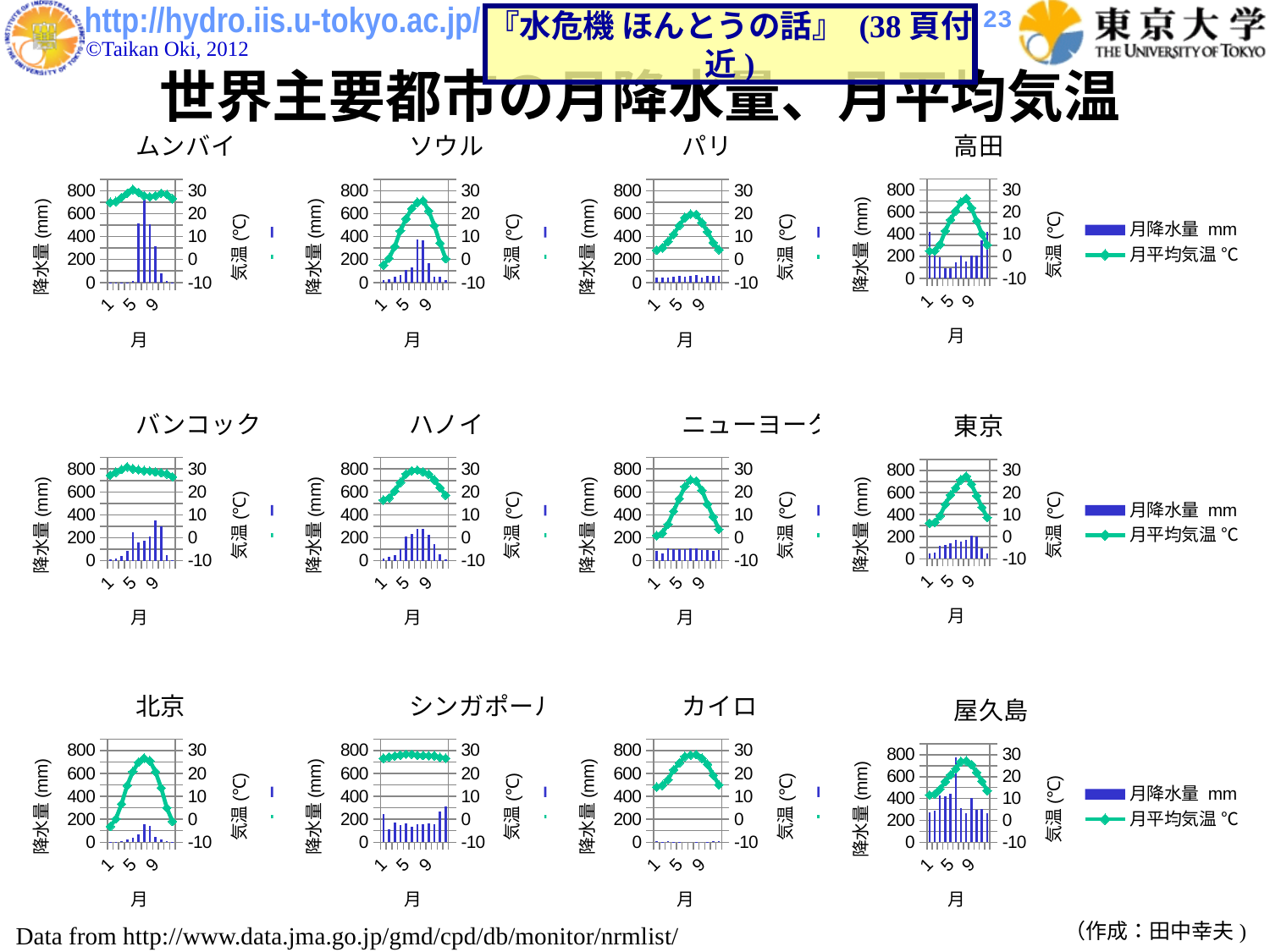

23
『水危機 ほんとうの話』 (38頁付近)
世界主要都市の月降水量、月平均気温

### Chart: ムンバイ

| Category | 月降水量 mm | 月平均気温 ℃ |
|---|---|---|

### Chart: ソウル

| Category | 月降水量 mm | 月平均気温 ℃ |
|---|---|---|

### Chart: パリ

| Category | 月降水量 mm | 月平均気温 ℃ |
|---|---|---|

### Chart: 高田

| Category | 月降水量 mm | 月平均気温 ℃ |
|---|---|---|

### Chart: バンコック

| Category | 月降水量 mm | 月平均気温 ℃ |
|---|---|---|

### Chart: ハノイ

| Category | 月降水量 mm | 月平均気温 ℃ |
|---|---|---|

### Chart: ニューヨーク

| Category | 月降水量 mm | 月平均気温 ℃ |
|---|---|---|

### Chart: 東京

| Category | 月降水量 mm | 月平均気温 ℃ |
|---|---|---|

### Chart: 北京

| Category | 月降水量 mm | 月平均気温 ℃ |
|---|---|---|

### Chart: シンガポール

| Category | 月降水量 mm | 月平均気温 ℃ |
|---|---|---|

### Chart: カイロ

| Category | 月降水量 mm | 月平均気温 ℃ |
|---|---|---|

### Chart: 屋久島

| Category | 月降水量 mm | 月平均気温 ℃ |
|---|---|---|
（作成：田中幸夫)
Data from http://www.data.jma.go.jp/gmd/cpd/db/monitor/nrmlist/